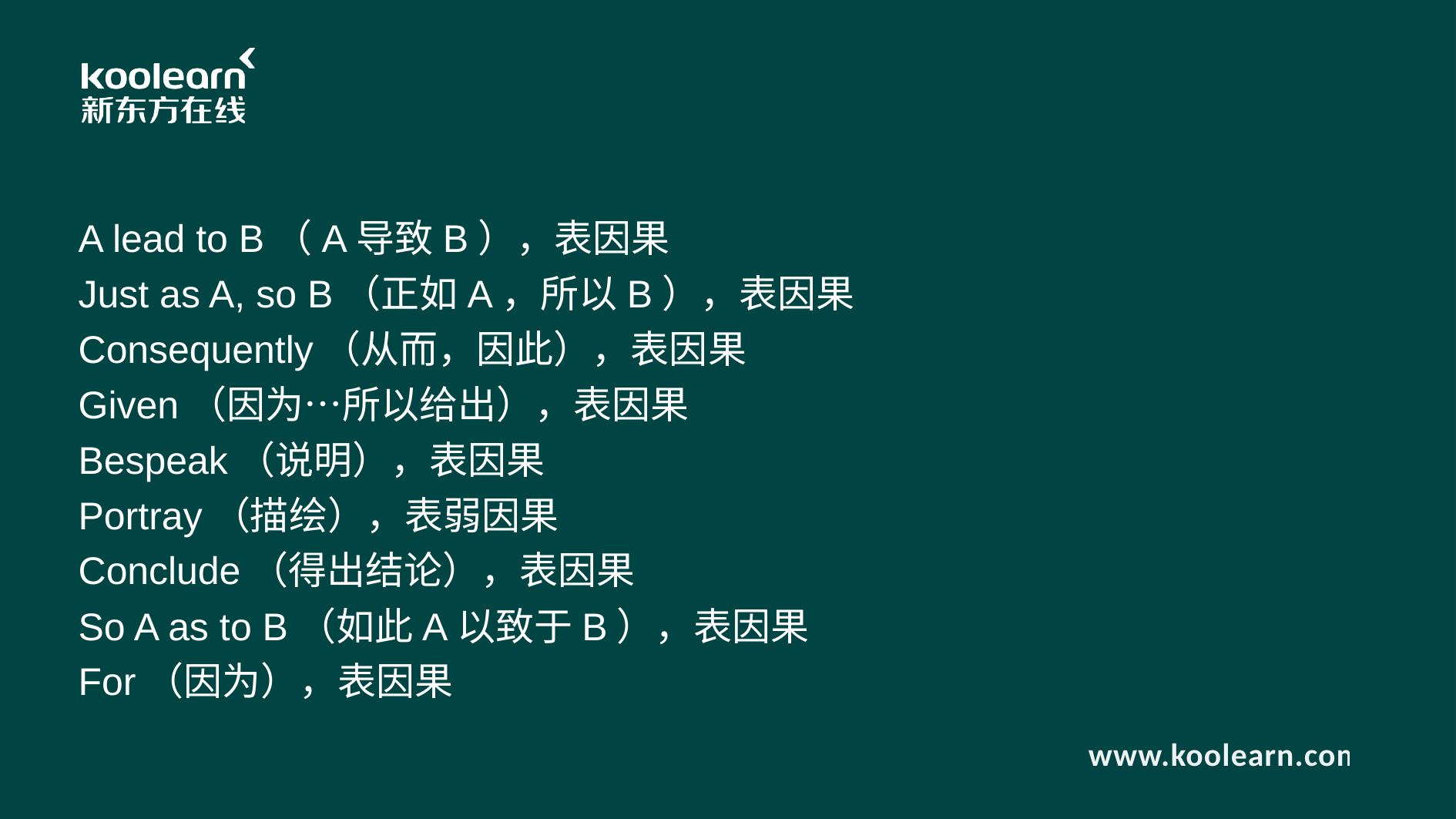

A lead to B（A导致B），表因果
Just as A, so B（正如A，所以B），表因果
Consequently（从而，因此），表因果
Given（因为…所以给出），表因果
Bespeak（说明），表因果
Portray（描绘），表弱因果
Conclude（得出结论），表因果
So A as to B（如此A以致于B），表因果
For（因为），表因果